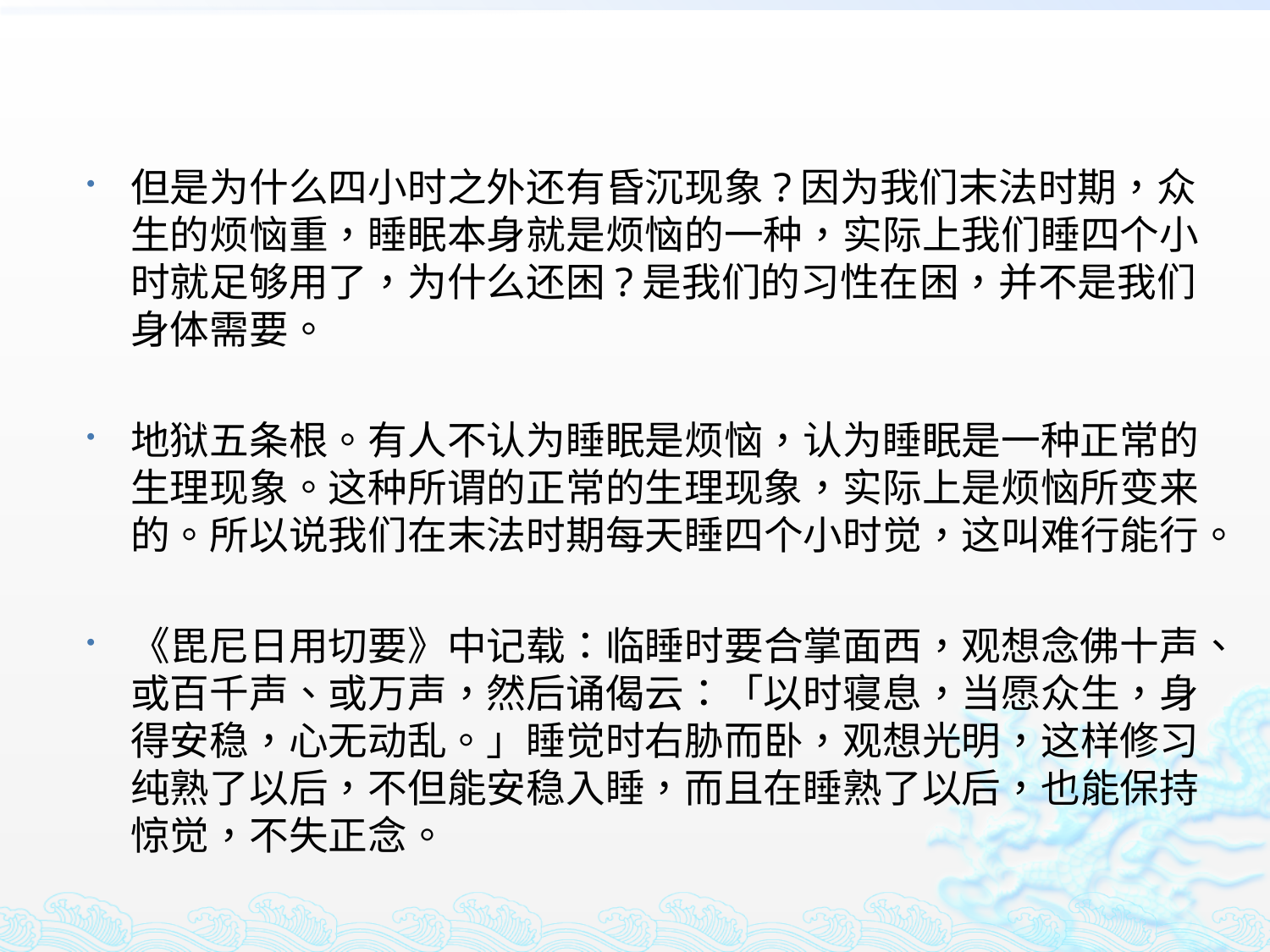

但是为什么四小时之外还有昏沉现象?因为我们末法时期，众生的烦恼重，睡眠本身就是烦恼的一种，实际上我们睡四个小时就足够用了，为什么还困?是我们的习性在困，并不是我们身体需要。

地狱五条根。有人不认为睡眠是烦恼，认为睡眠是一种正常的生理现象。这种所谓的正常的生理现象，实际上是烦恼所变来的。所以说我们在末法时期每天睡四个小时觉，这叫难行能行。

《毘尼日用切要》中记载：临睡时要合掌面西，观想念佛十声、或百千声、或万声，然后诵偈云：「以时寝息，当愿众生，身得安稳，心无动乱。」睡觉时右胁而卧，观想光明，这样修习纯熟了以后，不但能安稳入睡，而且在睡熟了以后，也能保持惊觉，不失正念。